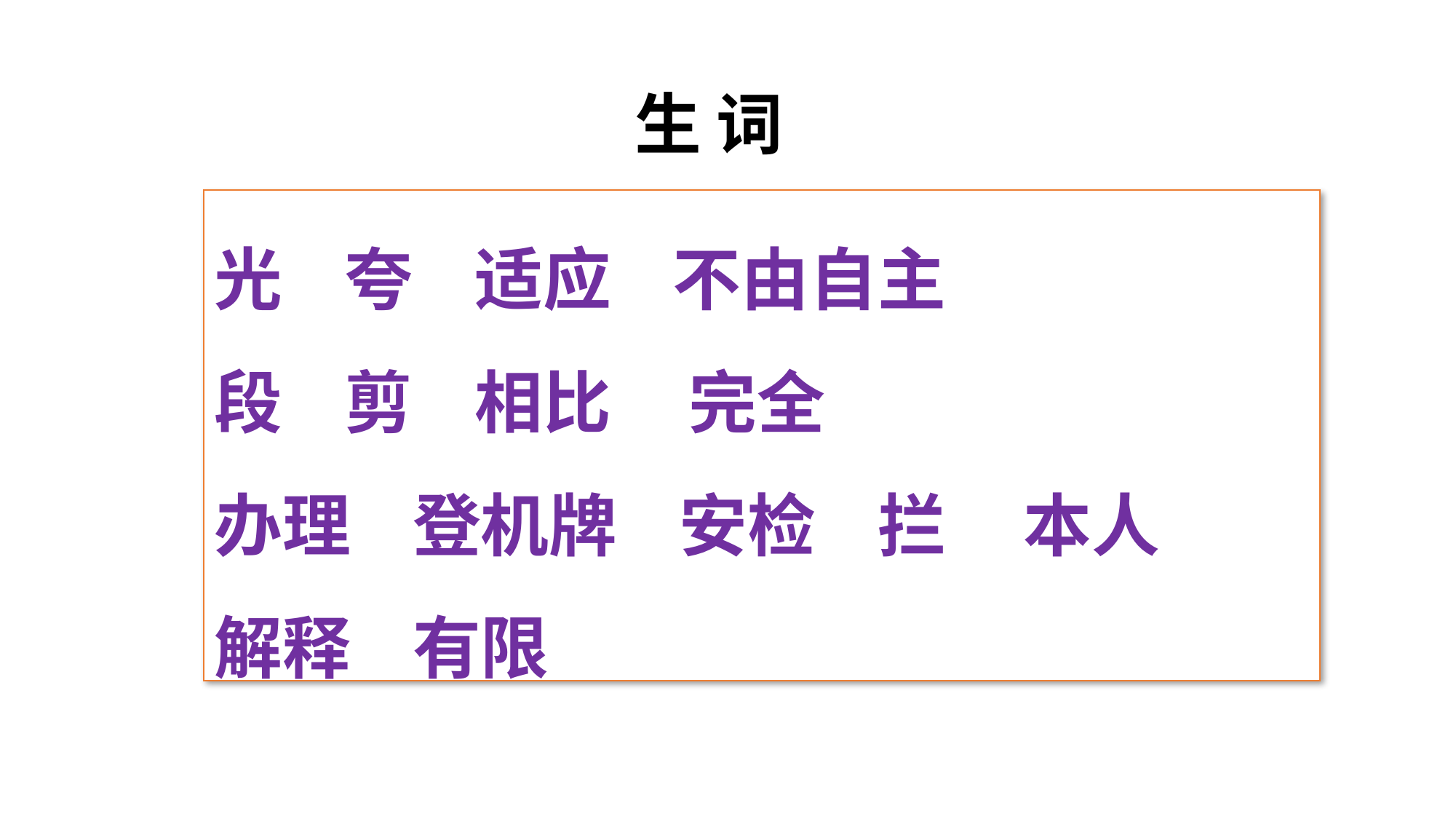

生 词

光    夸    适应    不由自主
段    剪    相比     完全
办理    登机牌    安检    拦     本人     解释    有限